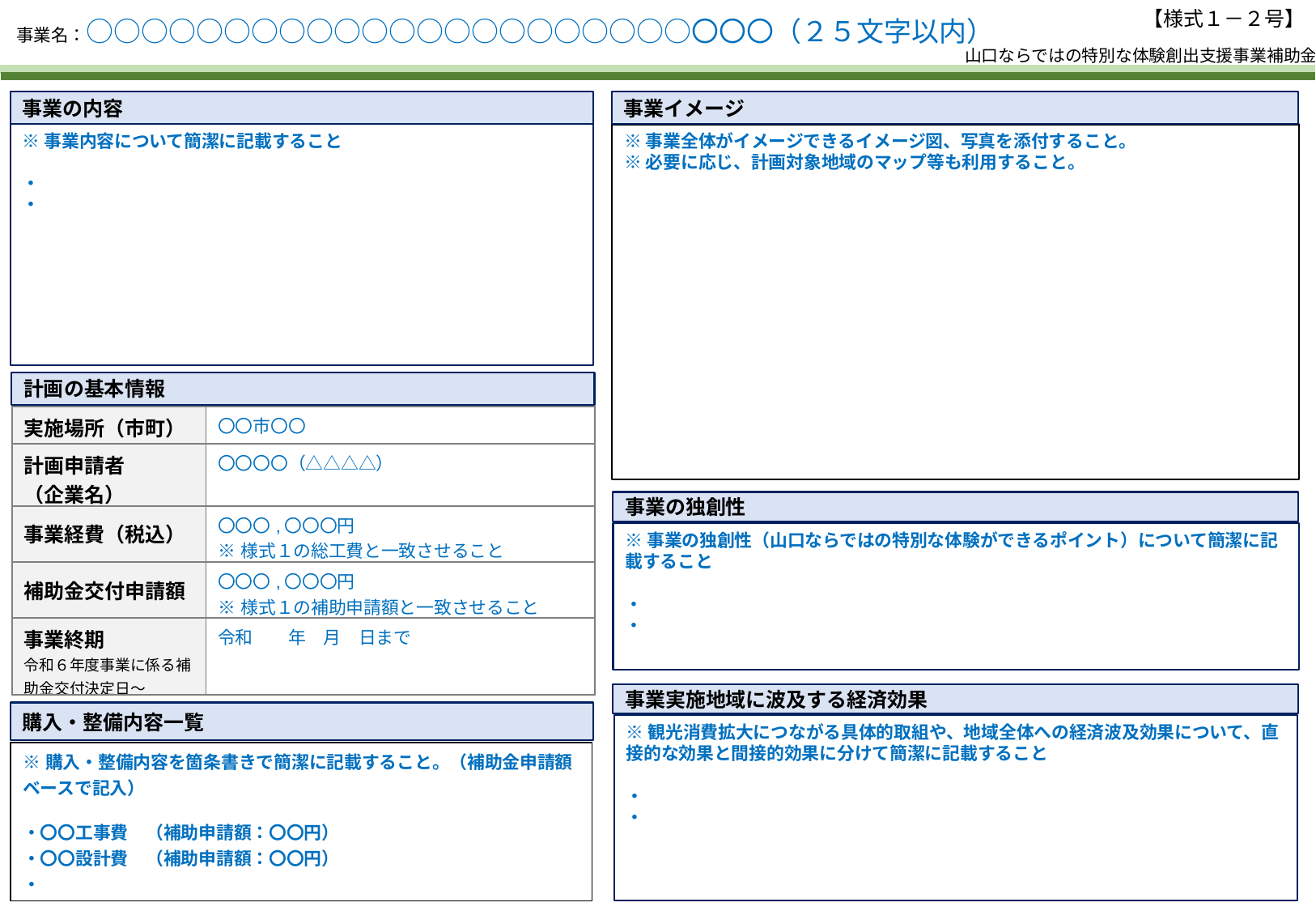

【様式１－２号】
注１：公表される前提で作成してください。本資料は、作成者の許諾なく、市町への情報提供及び県及び観光連盟のPRに利用させていただくことがあります。
注２：事業の概要が本事業概要説明書１枚で分かるように簡潔に記載してください。事業イメージ欄以外でも適宜イメージ等を使用してかまいません。
注３：青字の記入要領等をすべて削除の上、記載してください。フォントサイズは【10.5ポイント以上】とし、重要な箇所は下線付きの赤字で記載してください。
# 事業名：○○○○○○○○○○○○○○○○○○○○○○〇〇〇（２５文字以内）
山口ならではの特別な体験創出支援事業補助金
事業の内容
事業イメージ
※事業全体がイメージできるイメージ図、写真を添付すること。
※必要に応じ、計画対象地域のマップ等も利用すること。

※事業内容について簡潔に記載すること

・
・

計画の基本情報
| 実施場所（市町） | 〇〇市〇〇 |
| --- | --- |
| 計画申請者 （企業名） | 〇〇〇〇（△△△△） |
| 事業経費（税込） | 〇〇〇,〇〇〇円 ※様式１の総工費と一致させること |
| 補助金交付申請額 | 〇〇〇,〇〇〇円 ※様式１の補助申請額と一致させること |
| 事業終期 令和６年度事業に係る補助金交付決定日～ | 令和　　年　月　日まで |
事業の独創性
※事業の独創性（山口ならではの特別な体験ができるポイント）について簡潔に記載すること

・
・

事業実施地域に波及する経済効果
購入・整備内容一覧
※観光消費拡大につながる具体的取組や、地域全体への経済波及効果について、直接的な効果と間接的効果に分けて簡潔に記載すること

・
・
| ※購入・整備内容を箇条書きで簡潔に記載すること。（補助金申請額ベースで記入） ・〇〇工事費　（補助申請額：〇〇円） ・〇〇設計費　（補助申請額：〇〇円） ・ |
| --- |